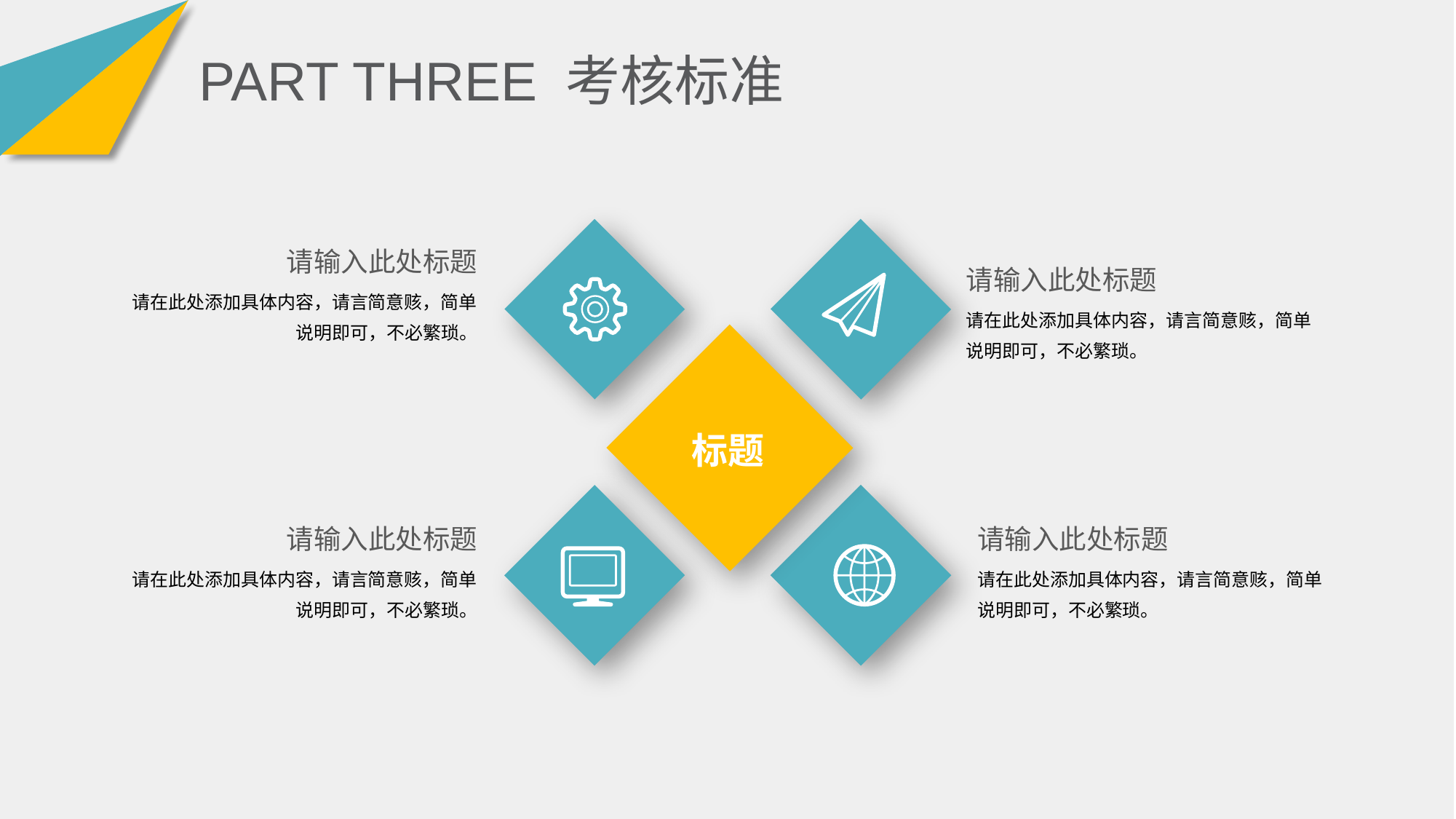

PART THREE 考核标准
请输入此处标题
请在此处添加具体内容，请言简意赅，简单说明即可，不必繁琐。

请输入此处标题
请在此处添加具体内容，请言简意赅，简单说明即可，不必繁琐。

标题

请输入此处标题
请在此处添加具体内容，请言简意赅，简单说明即可，不必繁琐。
请输入此处标题
请在此处添加具体内容，请言简意赅，简单说明即可，不必繁琐。